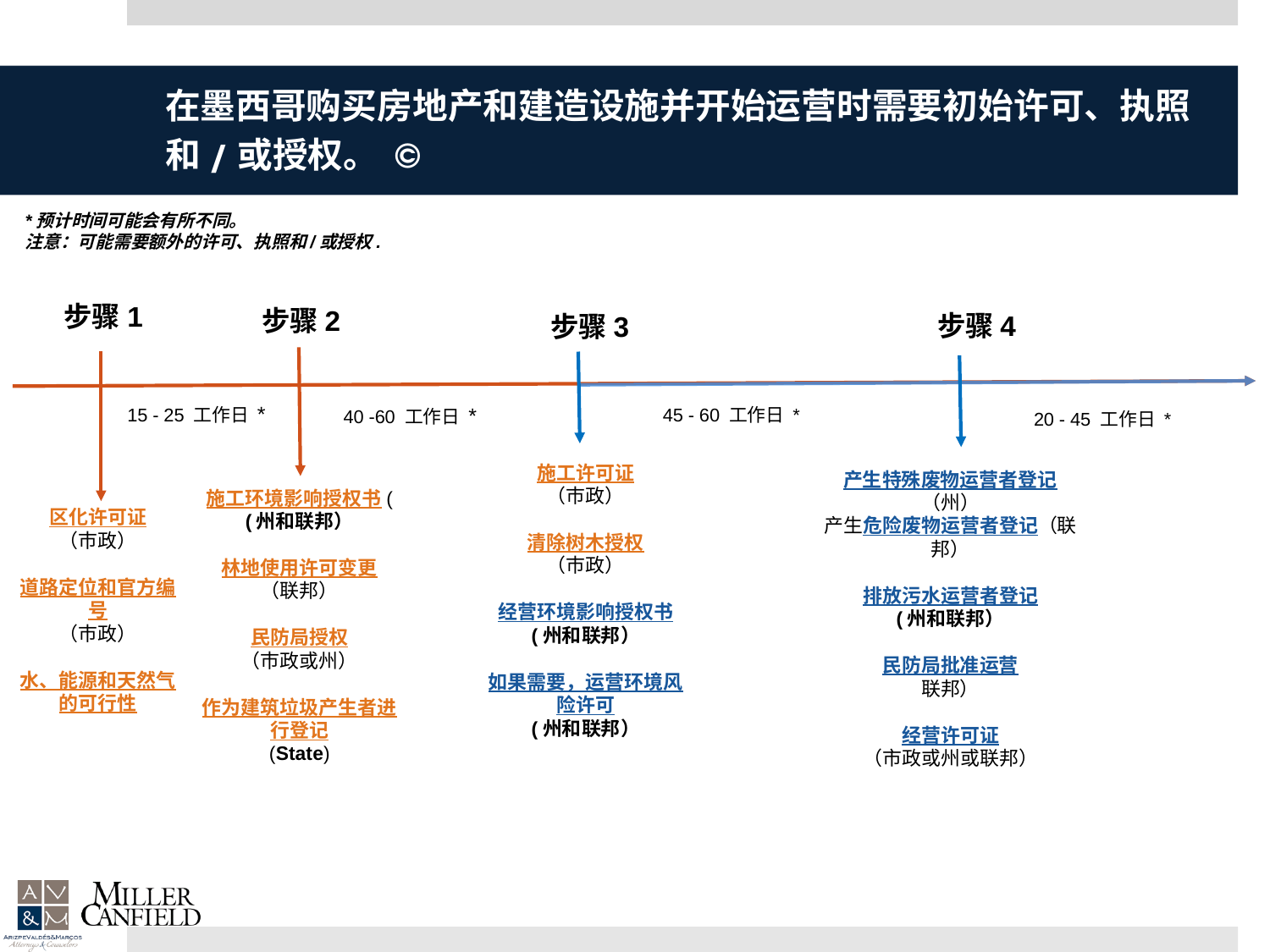

# 在墨西哥购买房地产和建造设施并开始运营时需要初始许可、执照和/或授权。 ©
*预计时间可能会有所不同。
注意：可能需要额外的许可、执照和/或授权.
步骤1
步骤2
步骤4
步骤3
15 - 25 工作日 *
40 -60 工作日 *
45 - 60 工作日 *
20 - 45 工作日 *
施工许可证
（市政）

清除树木授权
（市政）

经营环境影响授权书
(州和联邦）

如果需要，运营环境风险许可
(州和联邦）

产生特殊废物运营者登记
（州）
产生危险废物运营者登记（联邦）

排放污水运营者登记
(州和联邦）

民防局批准运营
联邦）

经营许可证
（市政或州或联邦）

施工环境影响授权书(
(州和联邦）

林地使用许可变更
（联邦）

民防局授权
（市政或州）

作为建筑垃圾产生者进行登记
(State)

区化许可证
（市政）

道路定位和官方编号
（市政）

水、能源和天然气的可行性